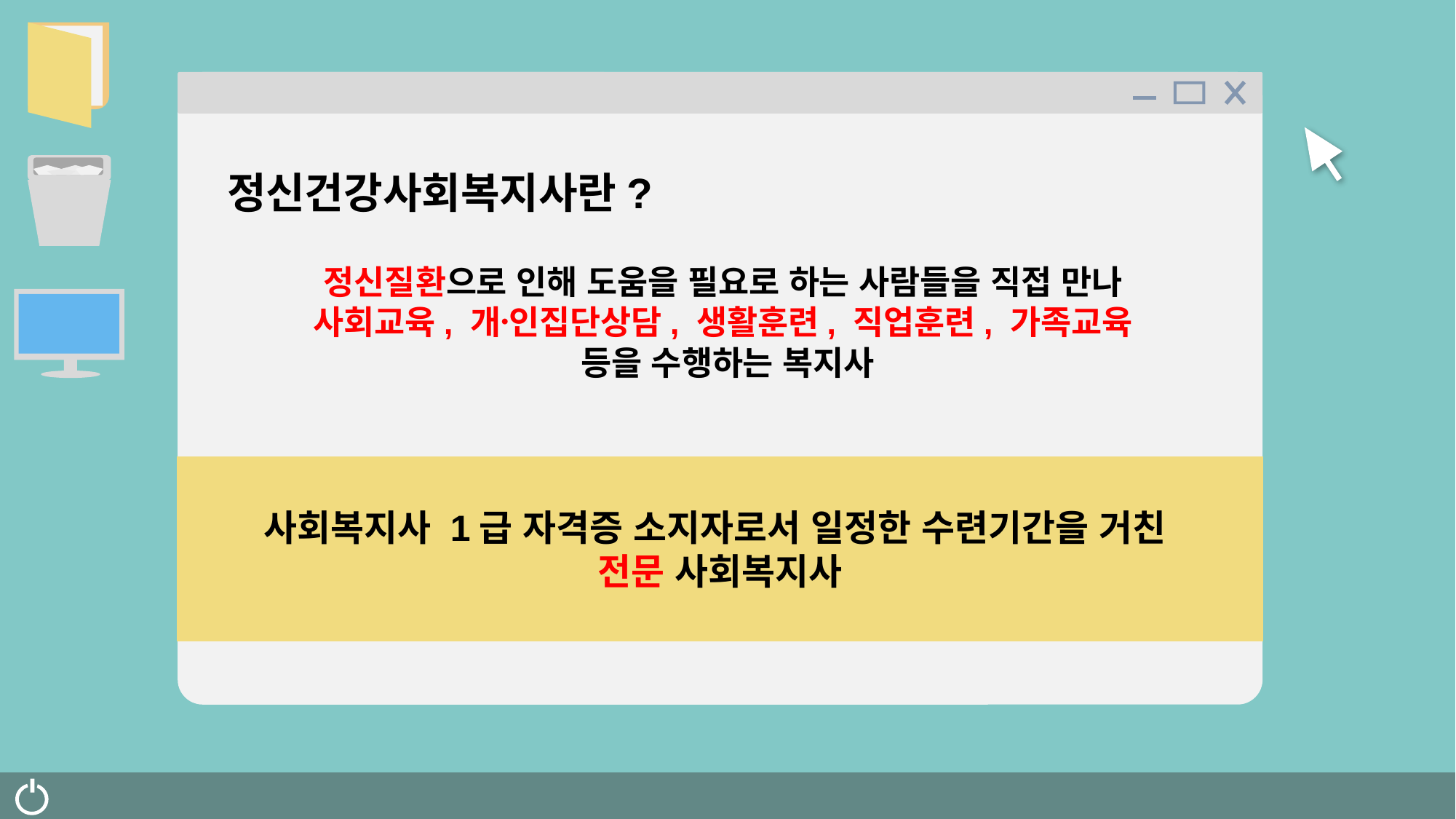

정신건강사회복지사란?
정신질환으로 인해 도움을 필요로 하는 사람들을 직접 만나
사회교육, 개인〮집단상담, 생활훈련, 직업훈련, 가족교육
등을 수행하는 복지사
사회복지사 1급 자격증 소지자로서 일정한 수련기간을 거친
전문 사회복지사